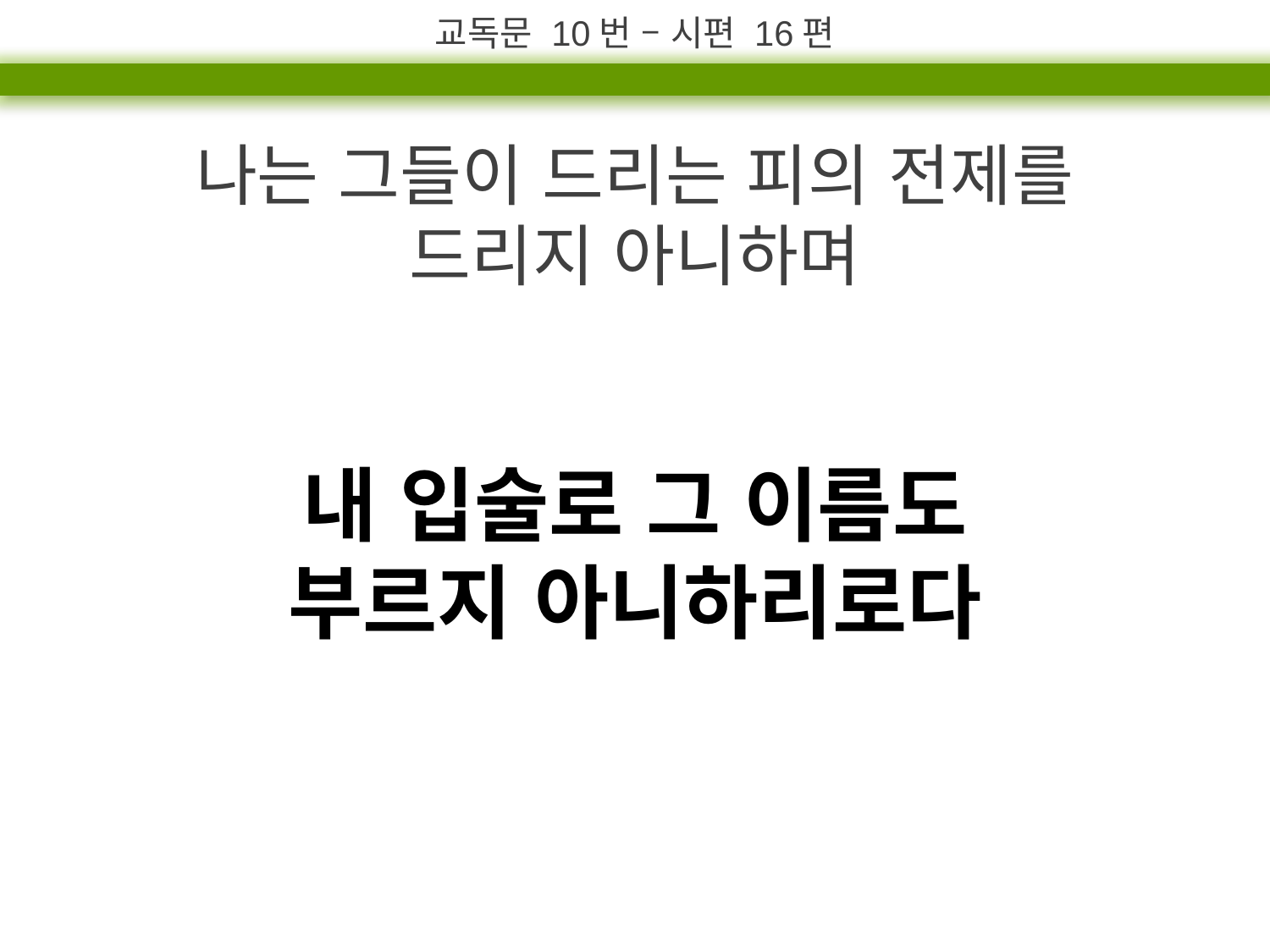

교독문 10번 – 시편 16편

나는 그들이 드리는 피의 전제를
드리지 아니하며
내 입술로 그 이름도
부르지 아니하리로다